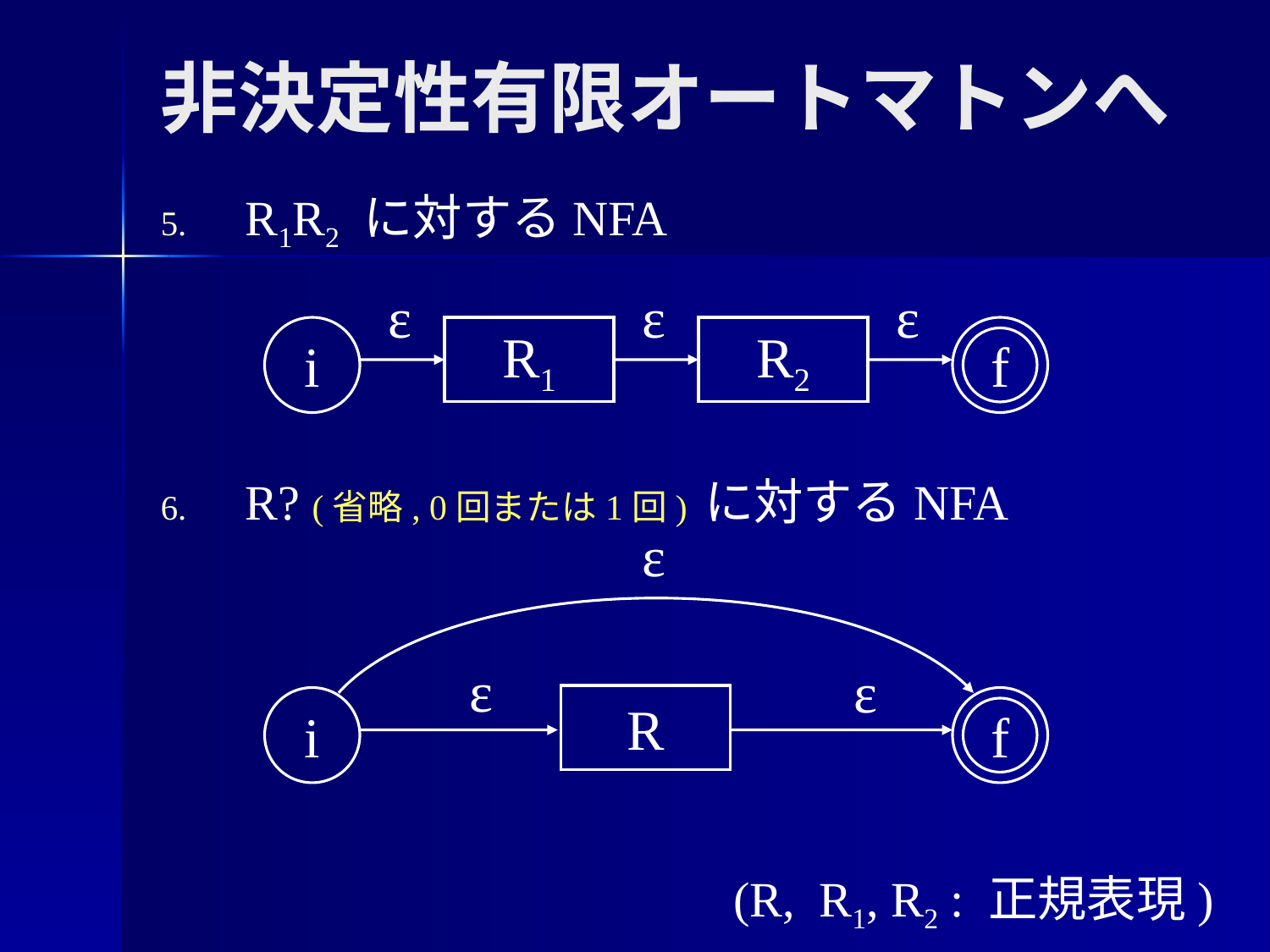

# 非決定性有限オートマトンへ
R1R2 に対するNFA

R? (省略, 0回または1回) に対するNFA
ε

ε

ε

i
R1
R2
f

ε

ε

ε

R
i
f

(R,  R1, R2 : 正規表現)